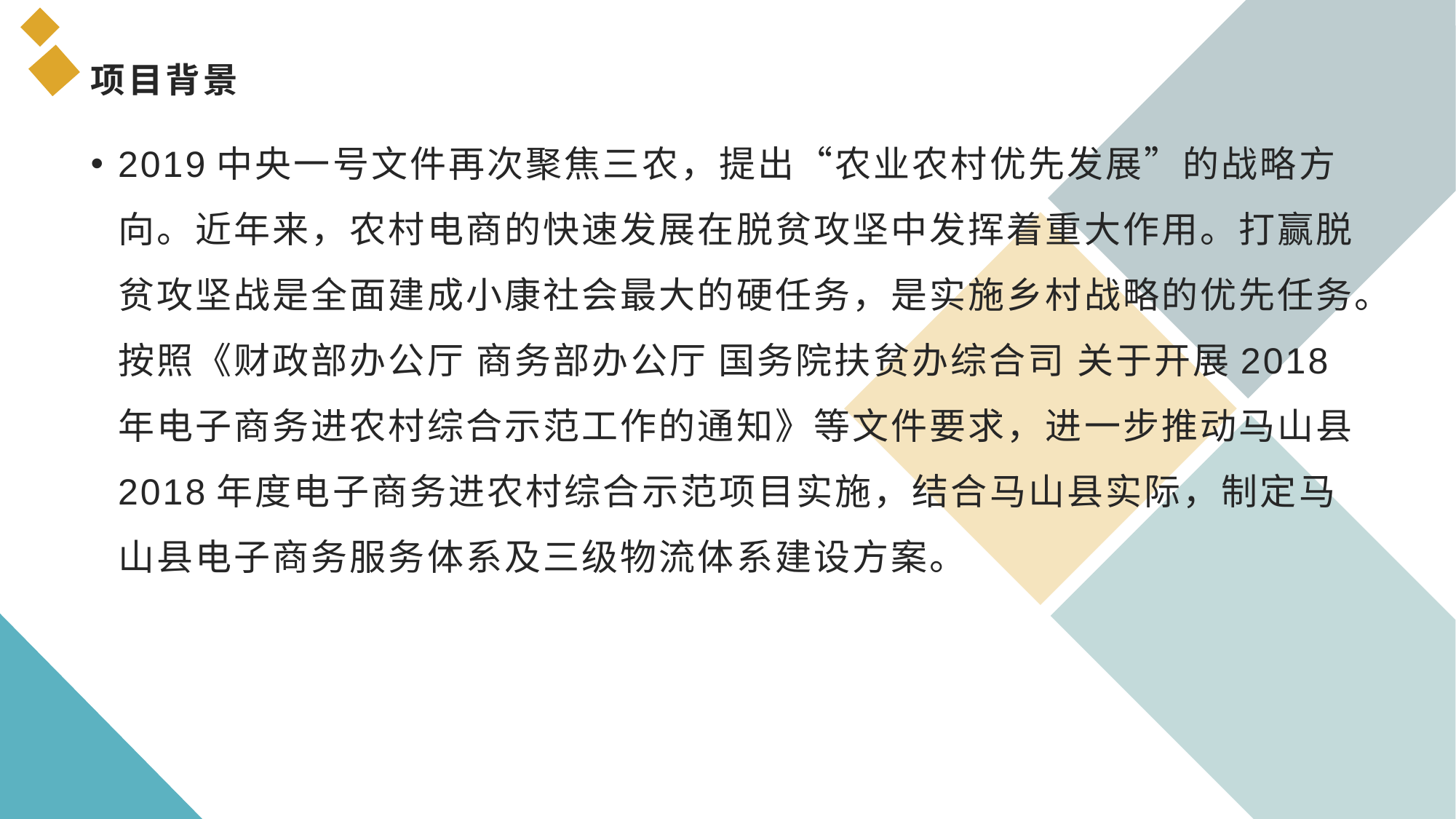

# 项目背景
2019中央一号文件再次聚焦三农，提出“农业农村优先发展”的战略方向。近年来，农村电商的快速发展在脱贫攻坚中发挥着重大作用。打赢脱贫攻坚战是全面建成小康社会最大的硬任务，是实施乡村战略的优先任务。按照《财政部办公厅 商务部办公厅 国务院扶贫办综合司 关于开展2018年电子商务进农村综合示范工作的通知》等文件要求，进一步推动马山县2018年度电子商务进农村综合示范项目实施，结合马山县实际，制定马山县电子商务服务体系及三级物流体系建设方案。